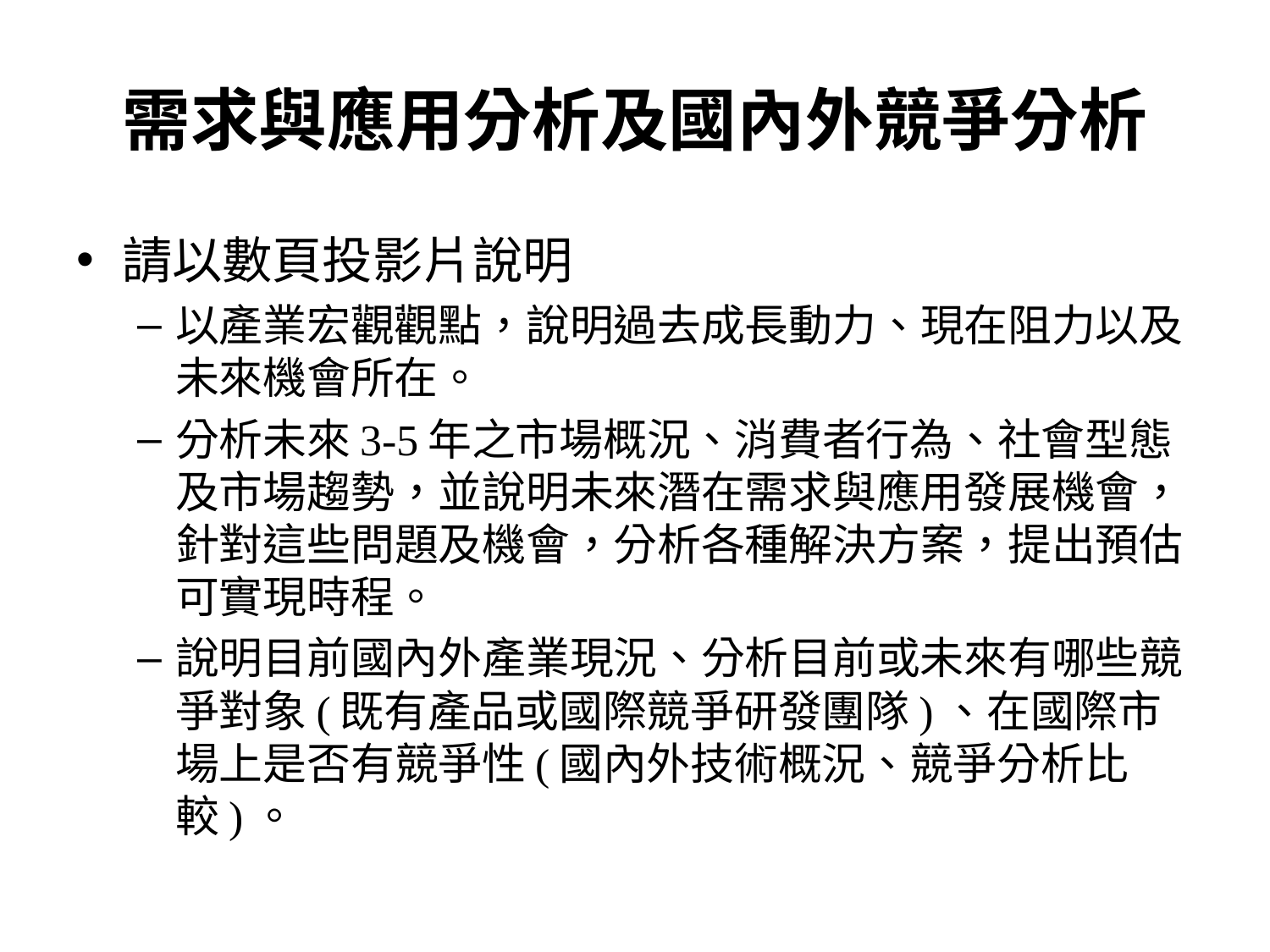

# 需求與應用分析及國內外競爭分析
請以數頁投影片說明
以產業宏觀觀點，說明過去成長動力、現在阻力以及未來機會所在。
分析未來3-5年之市場概況、消費者行為、社會型態及市場趨勢，並說明未來潛在需求與應用發展機會，針對這些問題及機會，分析各種解決方案，提出預估可實現時程。
說明目前國內外產業現況、分析目前或未來有哪些競爭對象(既有產品或國際競爭研發團隊)、在國際市場上是否有競爭性(國內外技術概況、競爭分析比較)。